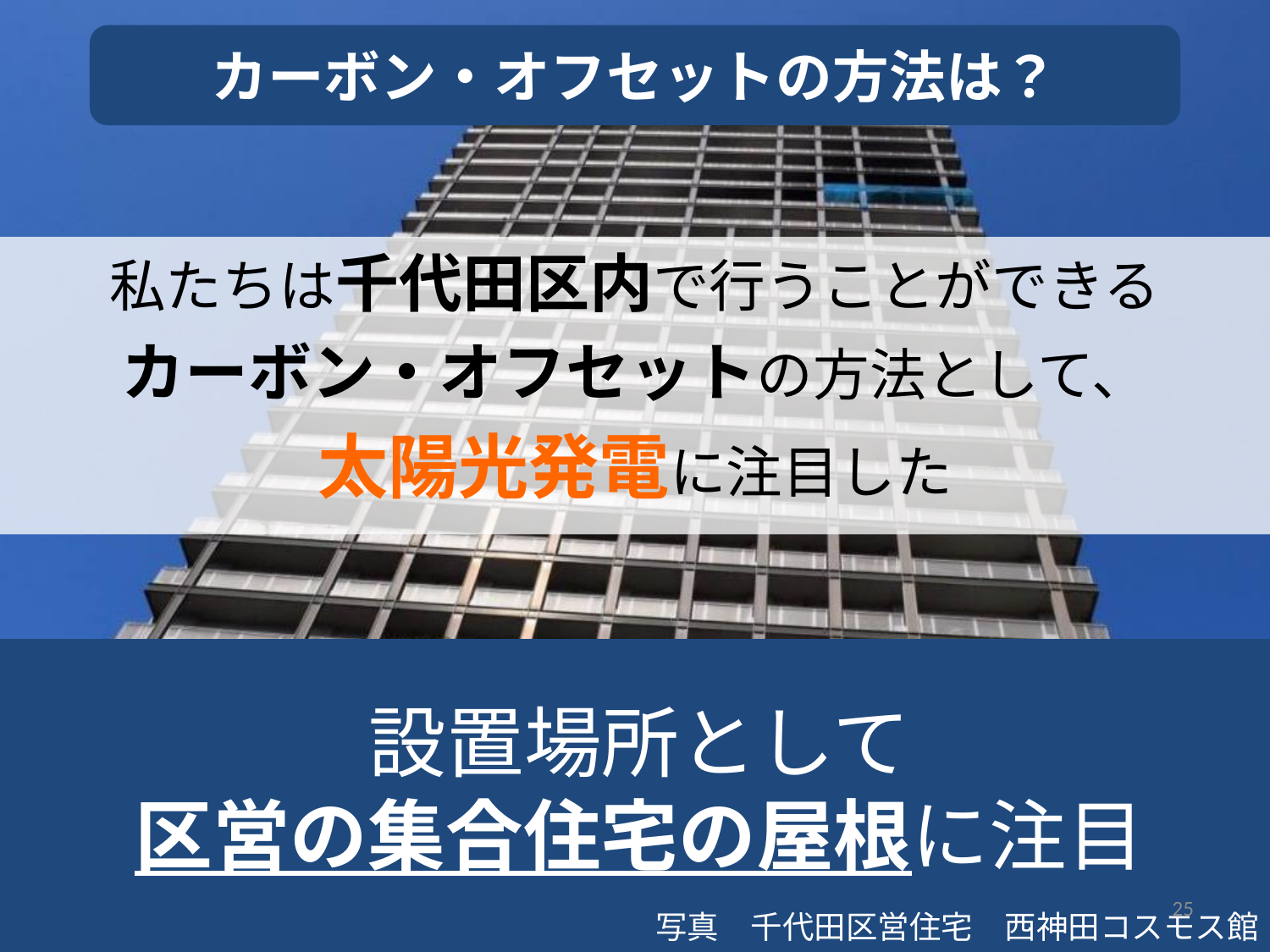

カーボン・オフセットの方法は？
私たちは千代田区内で行うことができる
カーボン・オフセットの方法として、
太陽光発電に注目した

設置場所として
区営の集合住宅の屋根に注目
25
写真　千代田区営住宅　西神田コスモス館